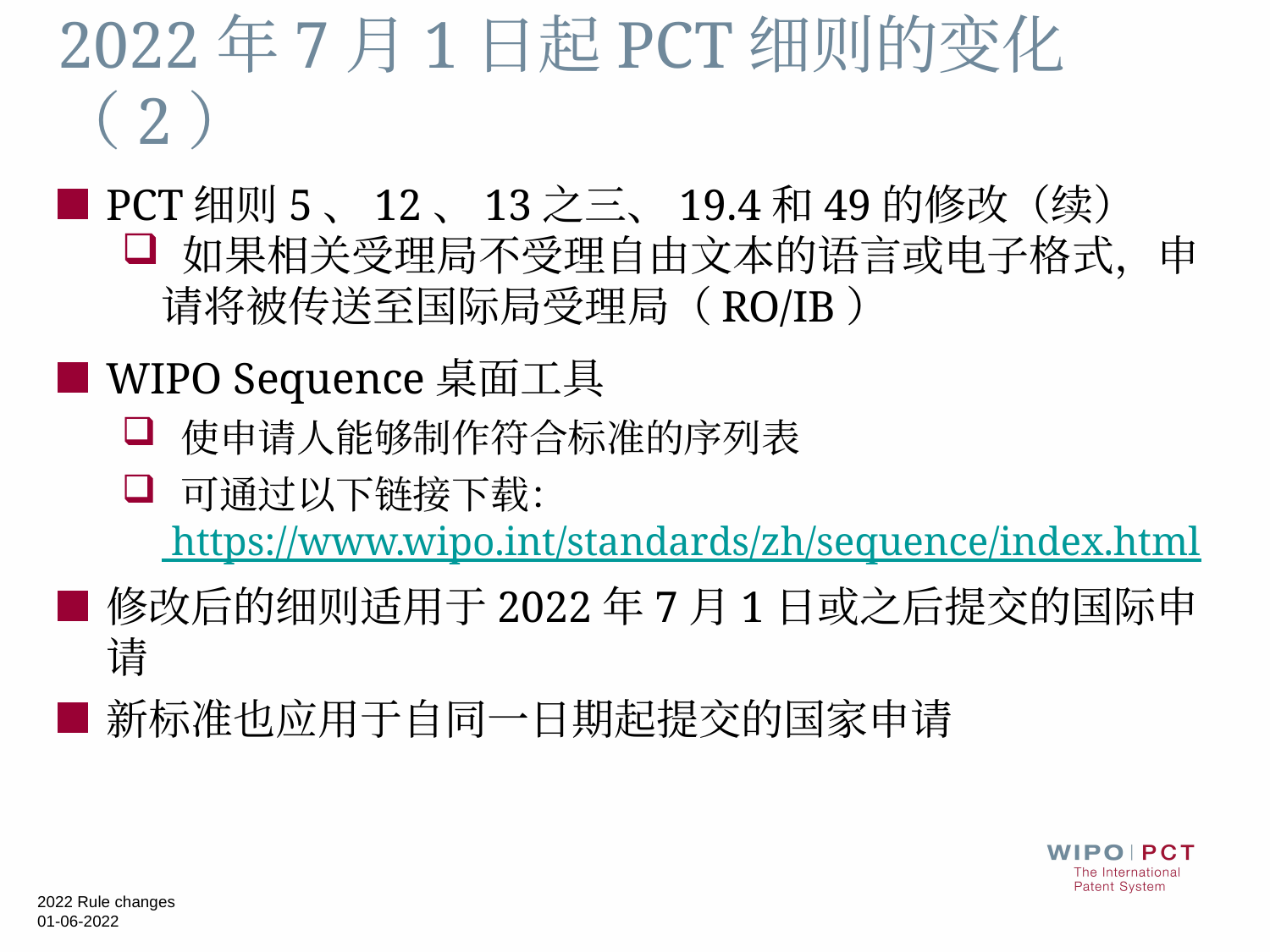

# 2022年7月1日起PCT细则的变化（2）
PCT细则5、12、13之三、19.4和49的修改（续）
 如果相关受理局不受理自由文本的语言或电子格式，申请将被传送至国际局受理局（RO/IB）
WIPO Sequence桌面工具
 使申请人能够制作符合标准的序列表
 可通过以下链接下载： https://www.wipo.int/standards/zh/sequence/index.html
修改后的细则适用于2022年7月1日或之后提交的国际申请
新标准也应用于自同一日期起提交的国家申请